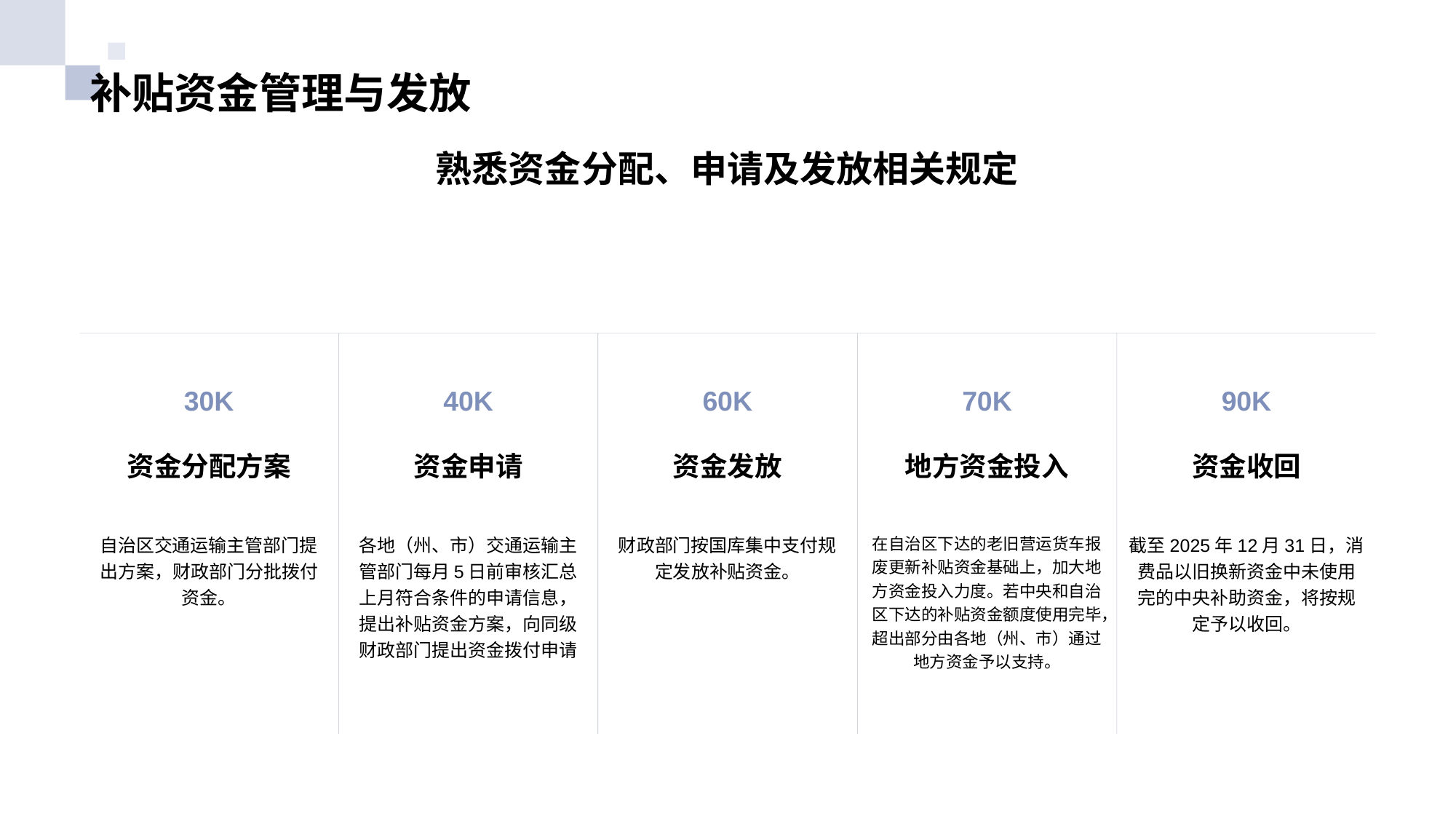

# 补贴资金管理与发放
熟悉资金分配、申请及发放相关规定
30K
资金分配方案
自治区交通运输主管部门提出方案，财政部门分批拨付资金。
40K
资金申请
各地（州、市）交通运输主管部门每月5日前审核汇总上月符合条件的申请信息，提出补贴资金方案，向同级财政部门提出资金拨付申请
60K
资金发放
财政部门按国库集中支付规定发放补贴资金。
70K
地方资金投入
在自治区下达的老旧营运货车报废更新补贴资金基础上，加大地方资金投入力度。若中央和自治区下达的补贴资金额度使用完毕，超出部分由各地（州、市）通过地方资金予以支持。
90K
资金收回
截至2025年12月31日，消费品以旧换新资金中未使用完的中央补助资金，将按规定予以收回。